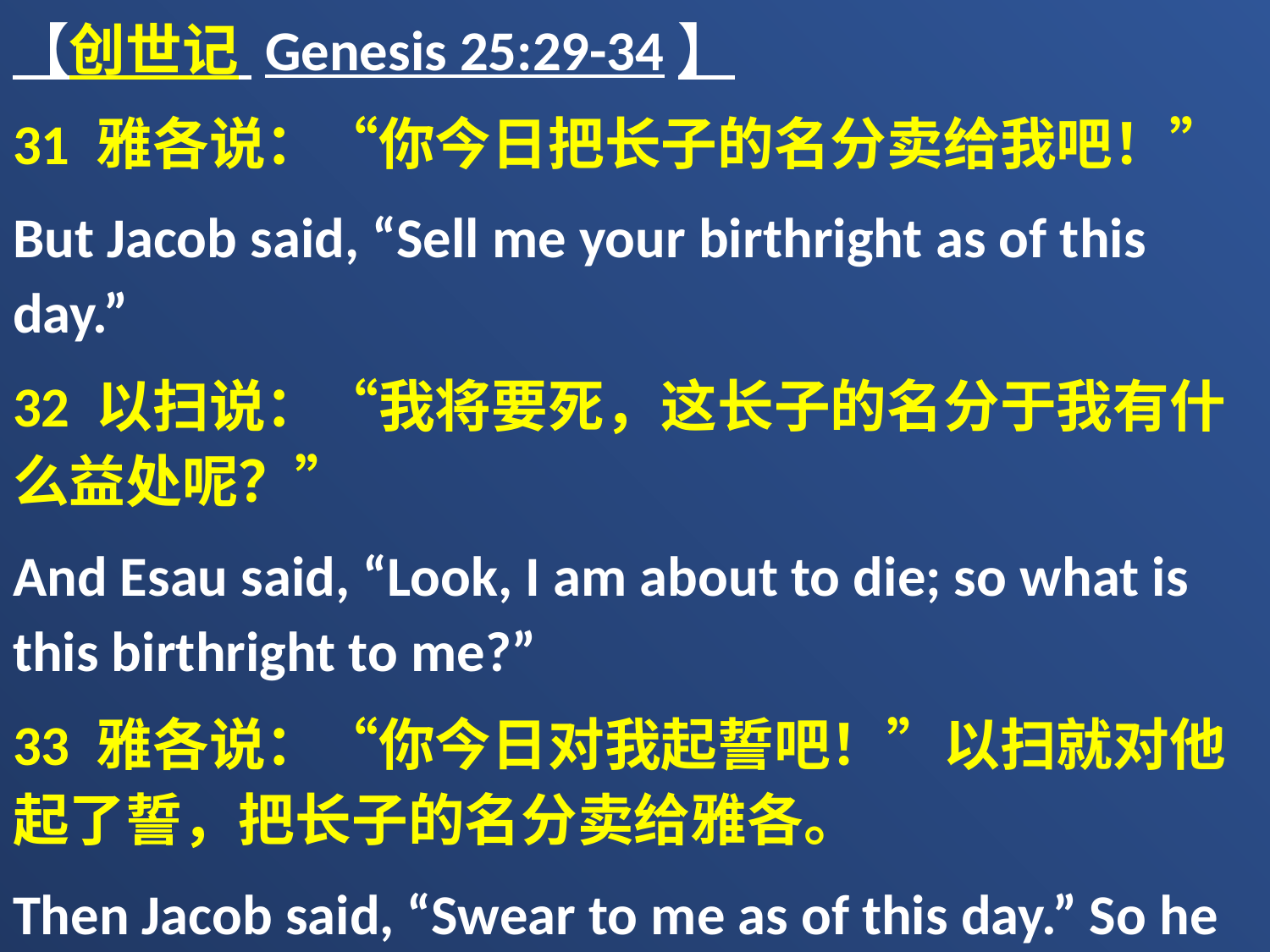

【创世记 Genesis 25:29-34】
31 雅各说：“你今日把长子的名分卖给我吧！”
But Jacob said, “Sell me your birthright as of this day.”
32 以扫说：“我将要死，这长子的名分于我有什么益处呢？”
And Esau said, “Look, I am about to die; so what is this birthright to me?”
33 雅各说：“你今日对我起誓吧！”以扫就对他起了誓，把长子的名分卖给雅各。
Then Jacob said, “Swear to me as of this day.” So he swore to him, and sold his birthright to Jacob.